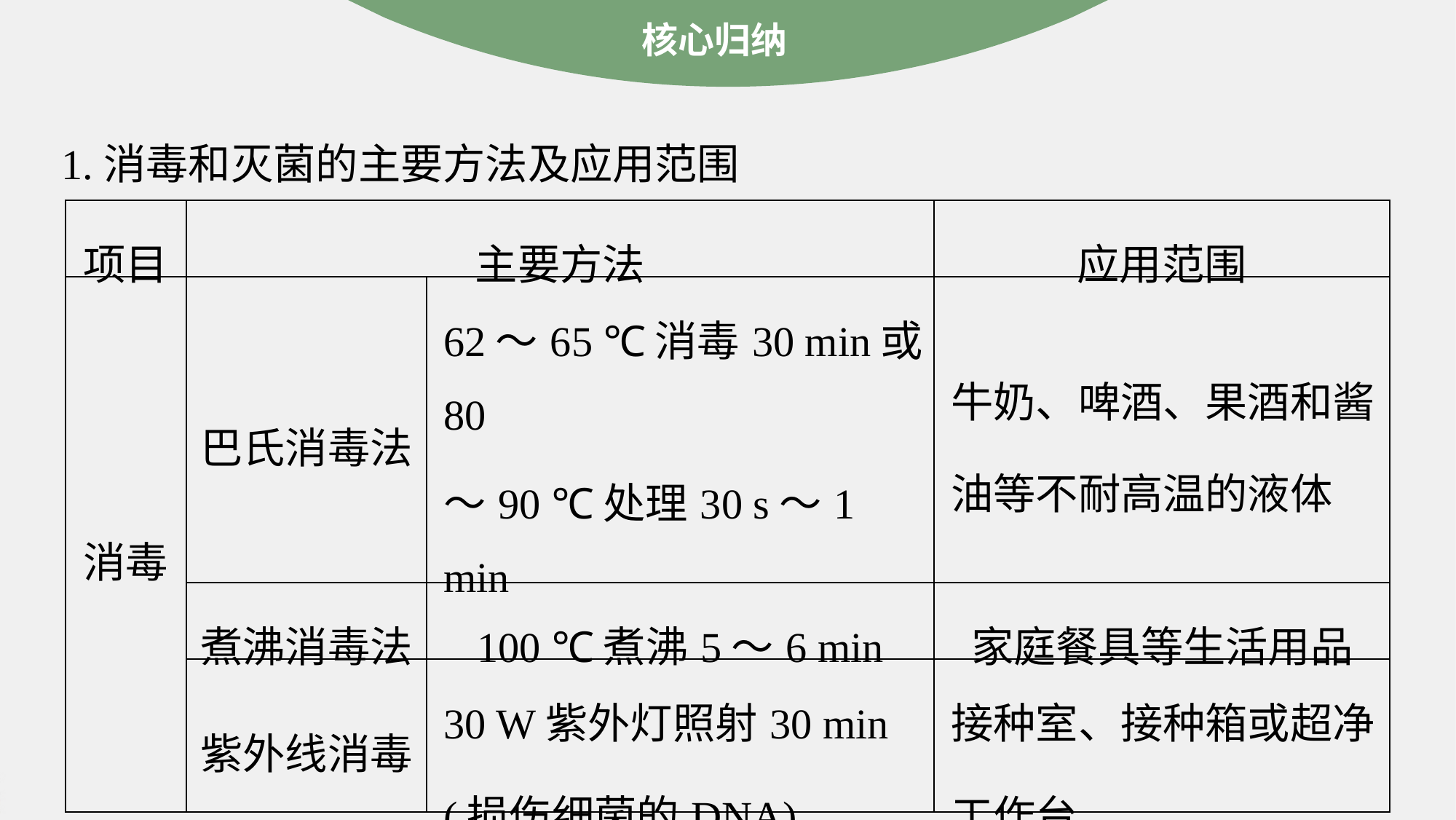

核心归纳
1.消毒和灭菌的主要方法及应用范围
| 项目 | 主要方法 |  | 应用范围 |
| --- | --- | --- | --- |
| 消毒 | 巴氏消毒法 | 62～65 ℃消毒30 min或80 ～90 ℃处理30 s～1 min | 牛奶、啤酒、果酒和酱油等不耐高温的液体 |
|  | 煮沸消毒法 | 100 ℃煮沸5～6 min | 家庭餐具等生活用品 |
|  | 紫外线消毒 | 30 W紫外灯照射30 min (损伤细菌的DNA) | 接种室、接种箱或超净工作台 |